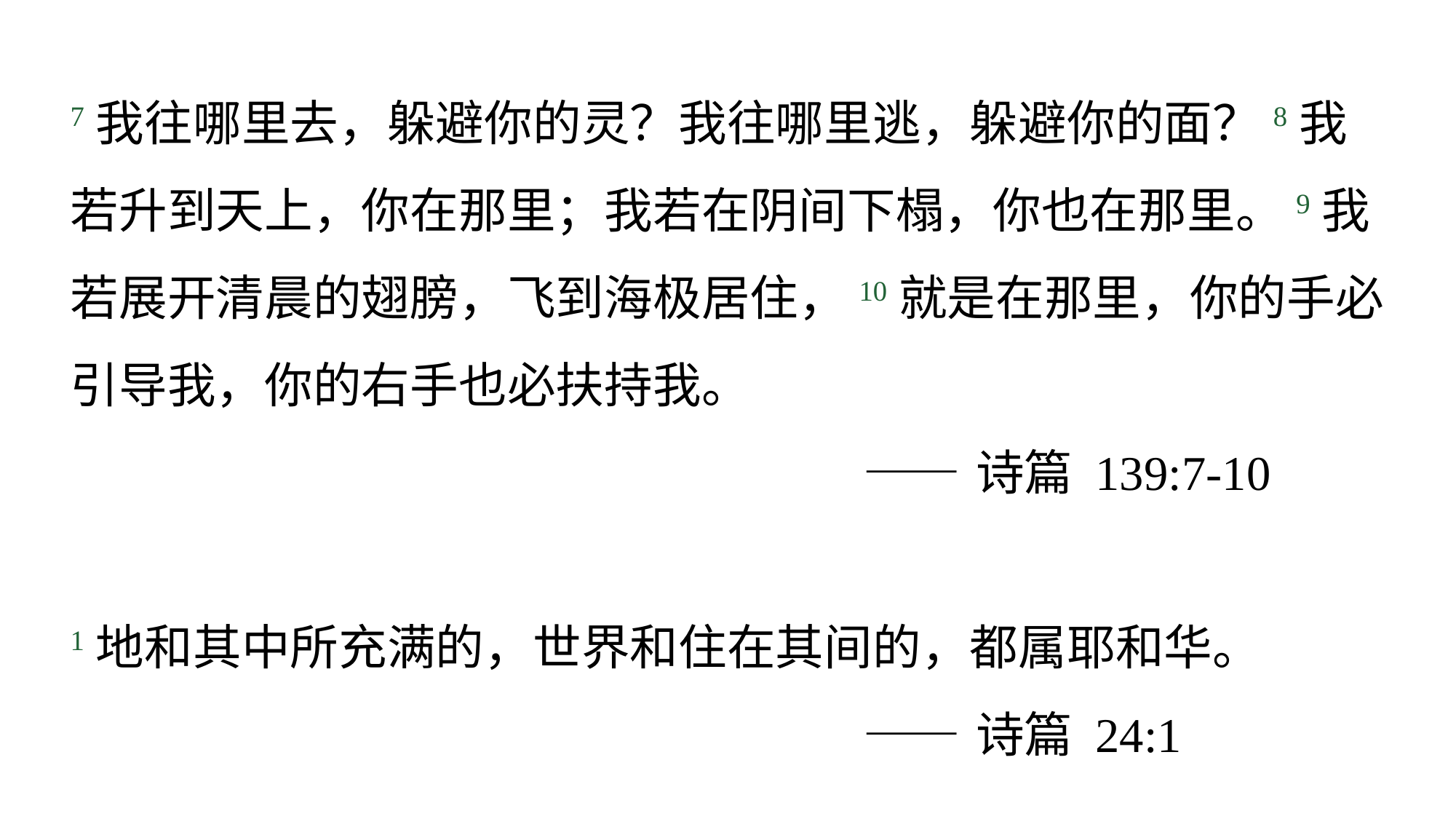

7我往哪里去，躲避你的灵？我往哪里逃，躲避你的面？8我若升到天上，你在那里；我若在阴间下榻，你也在那里。9我若展开清晨的翅膀，飞到海极居住，10就是在那里，你的手必引导我，你的右手也必扶持我。
                                                                         ——诗篇 139:7-10

1地和其中所充满的，世界和住在其间的，都属耶和华。
                                                                         ——诗篇 24:1